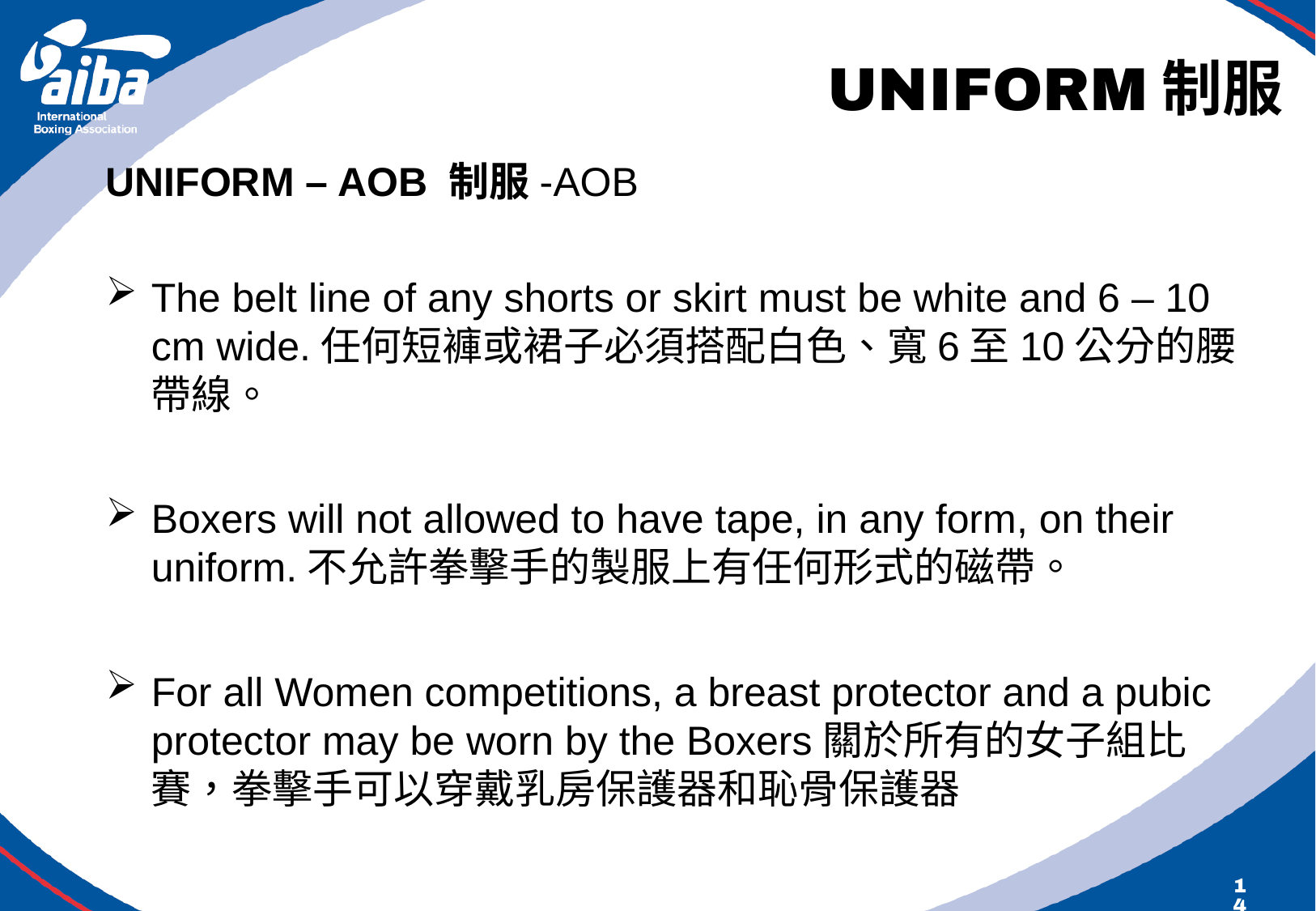

# UNIFORM制服
UNIFORM – AOB 制服-AOB

The belt line of any shorts or skirt must be white and 6 – 10 cm wide.任何短褲或裙子必須搭配白色、寬6至10公分的腰帶線。

Boxers will not allowed to have tape, in any form, on their uniform.不允許拳擊手的製服上有任何形式的磁帶。

For all Women competitions, a breast protector and a pubic protector may be worn by the Boxers關於所有的女子組比賽，拳擊手可以穿戴乳房保護器和恥骨保護器

146